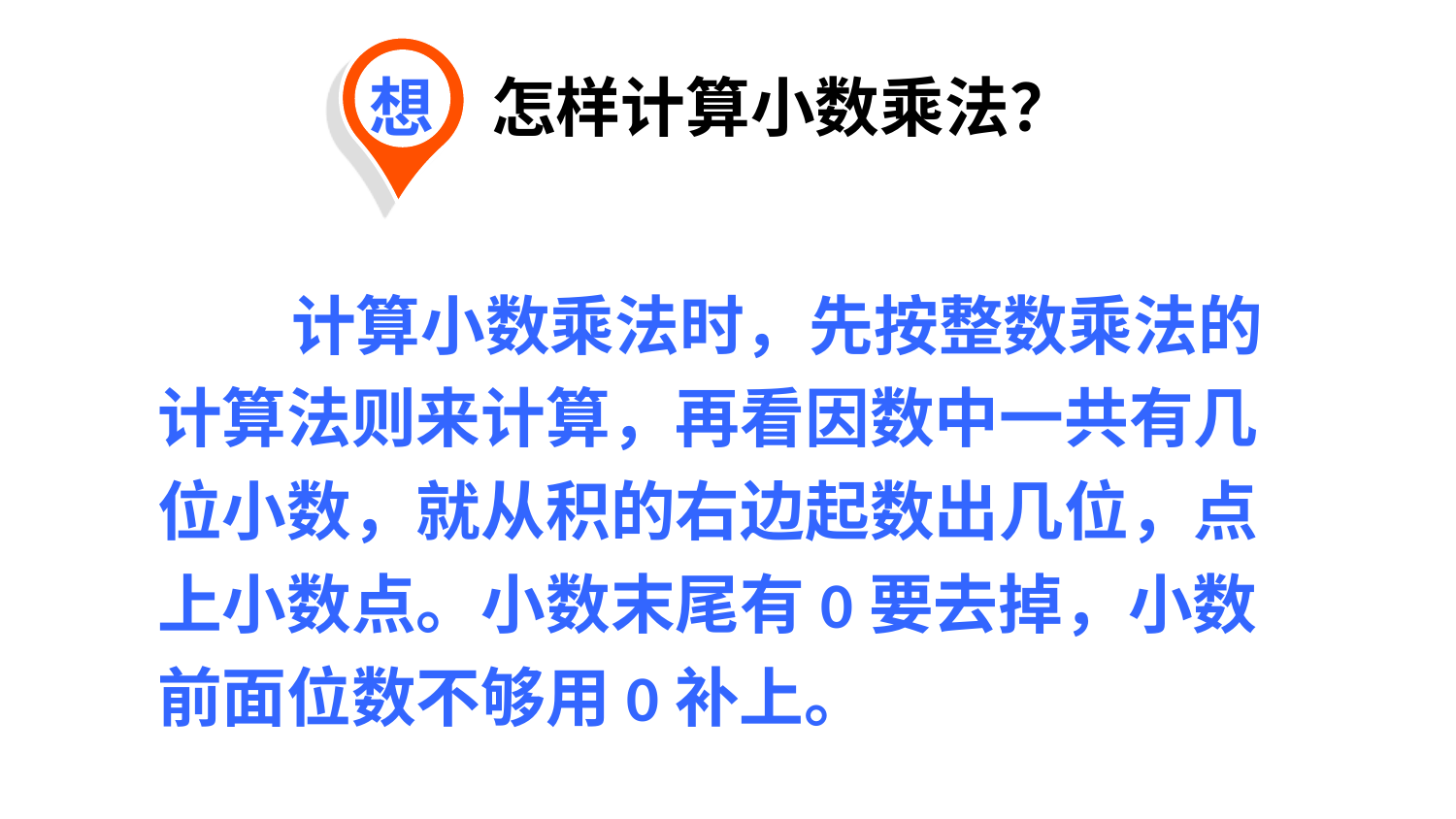

想
怎样计算小数乘法？
        计算小数乘法时，先按整数乘法的计算法则来计算，再看因数中一共有几位小数，就从积的右边起数出几位，点上小数点。小数末尾有0要去掉，小数前面位数不够用0补上。